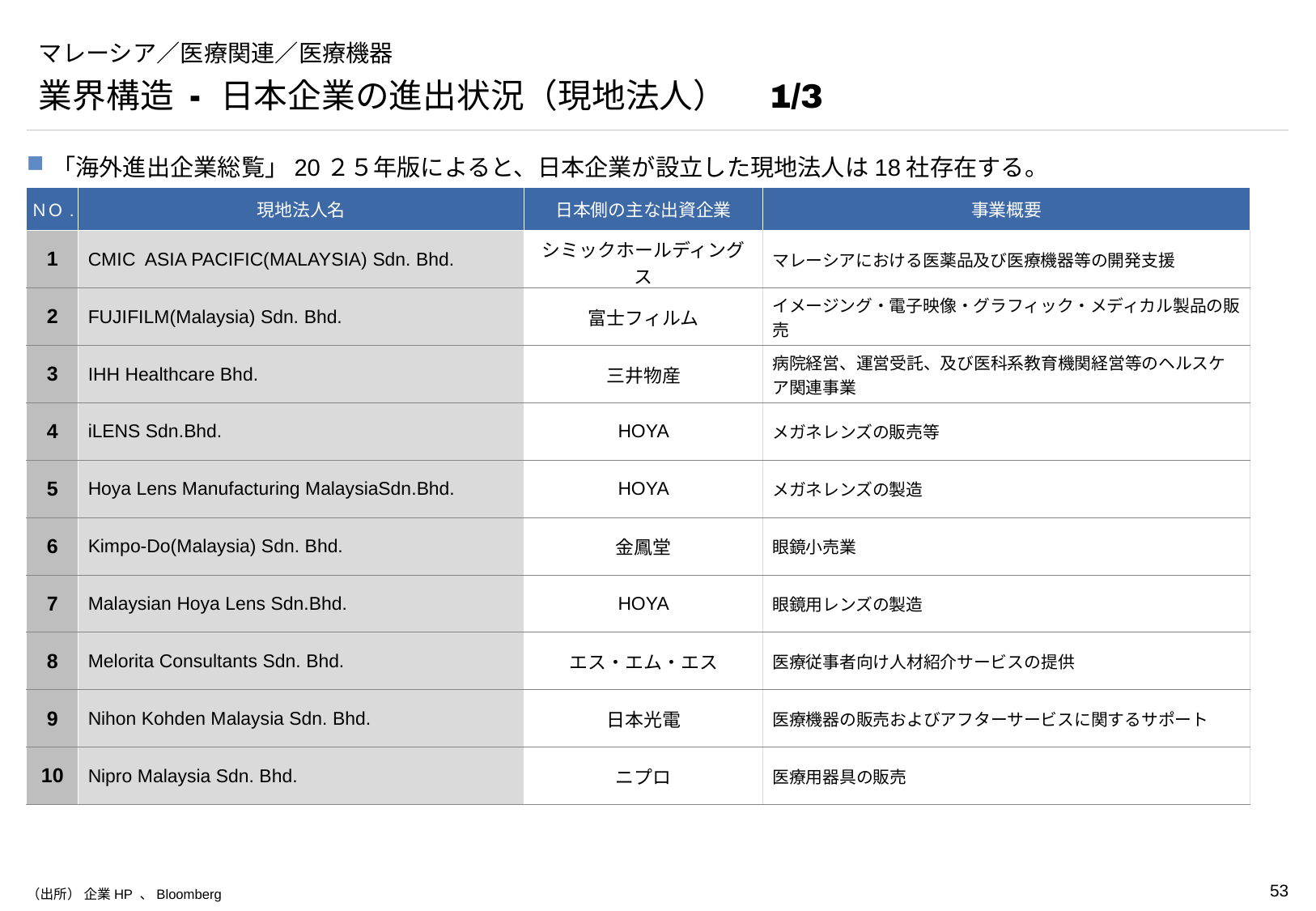

# マレーシア／医療関連／医療機器
業界構造 - 日本企業の進出状況（現地法人）　1/3
「海外進出企業総覧」20２５年版によると、日本企業が設立した現地法人は18社存在する。
| ＮＯ. | 現地法人名 | 日本側の主な出資企業 | 事業概要 |
| --- | --- | --- | --- |
| 1 | CMIC ASIA PACIFIC(MALAYSIA) Sdn. Bhd. | シミックホールディングス | マレーシアにおける医薬品及び医療機器等の開発支援 |
| 2 | FUJIFILM(Malaysia) Sdn. Bhd. | 富士フィルム | イメージング・電子映像・グラフィック・メディカル製品の販売 |
| 3 | IHH Healthcare Bhd. | 三井物産 | 病院経営、運営受託、及び医科系教育機関経営等のヘルスケア関連事業 |
| 4 | iLENS Sdn.Bhd. | HOYA | メガネレンズの販売等 |
| 5 | Hoya Lens Manufacturing MalaysiaSdn.Bhd. | HOYA | メガネレンズの製造 |
| 6 | Kimpo-Do(Malaysia) Sdn. Bhd. | 金鳳堂 | 眼鏡小売業 |
| 7 | Malaysian Hoya Lens Sdn.Bhd. | HOYA | 眼鏡用レンズの製造 |
| 8 | Melorita Consultants Sdn. Bhd. | エス・エム・エス | 医療従事者向け人材紹介サービスの提供 |
| 9 | Nihon Kohden Malaysia Sdn. Bhd. | 日本光電 | 医療機器の販売およびアフターサービスに関するサポート |
| 10 | Nipro Malaysia Sdn. Bhd. | ニプロ | 医療用器具の販売 |
（出所） 企業HP 、Bloomberg